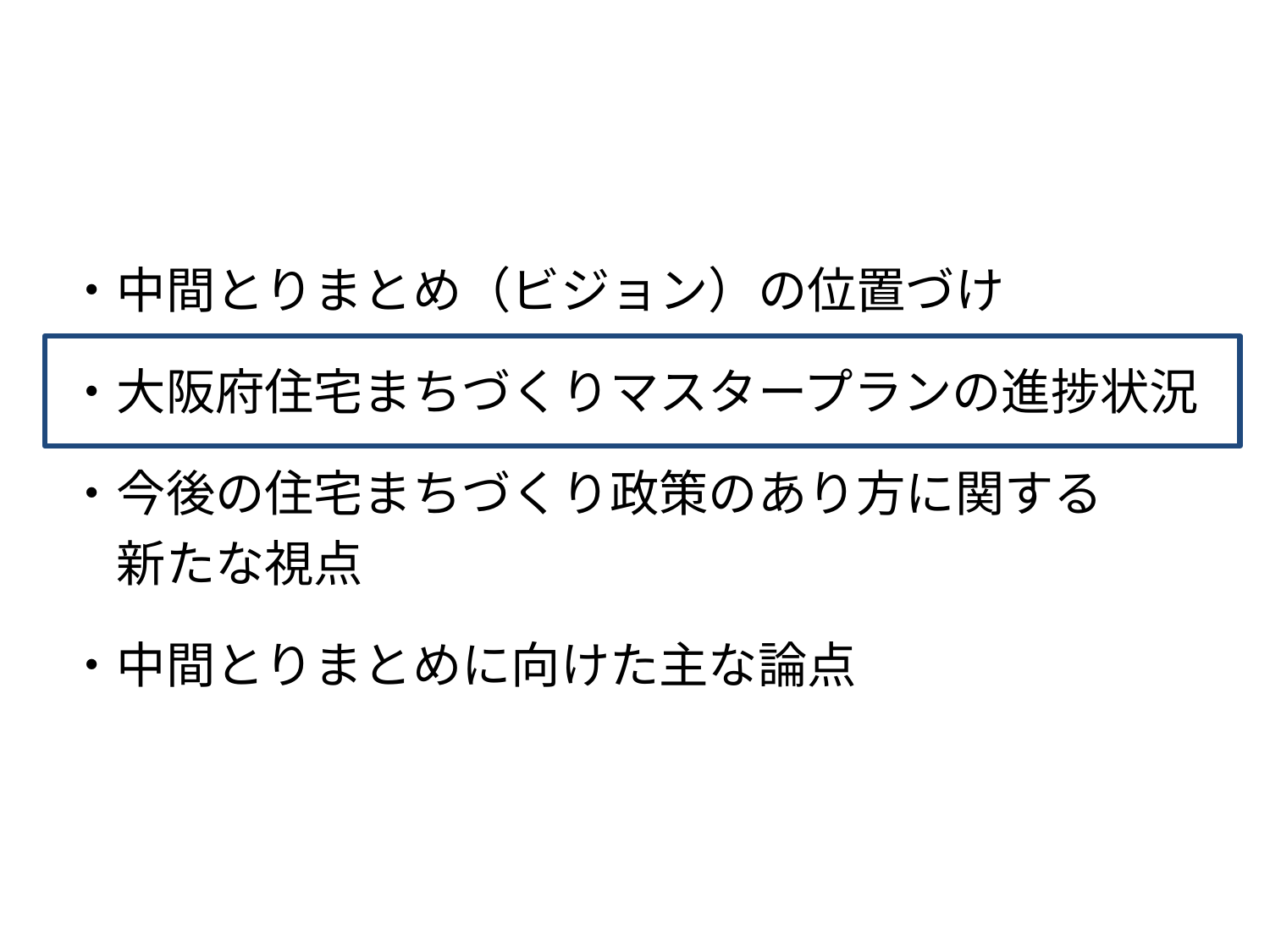

・中間とりまとめ（ビジョン）の位置づけ
・大阪府住宅まちづくりマスタープランの進捗状況
・今後の住宅まちづくり政策のあり方に関する
　新たな視点
・中間とりまとめに向けた主な論点